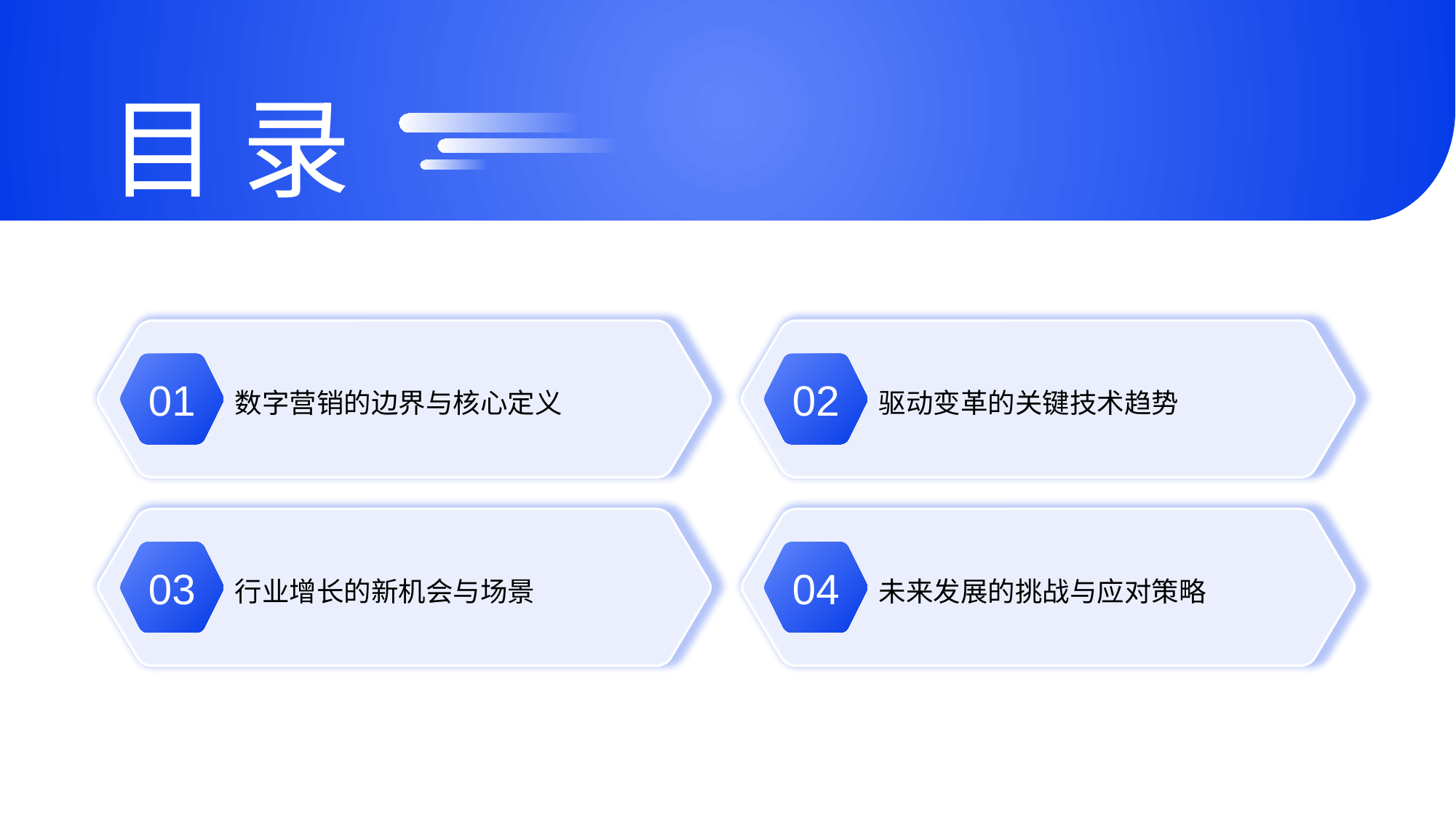

目 录

数字营销的边界与核心定义
驱动变革的关键技术趋势

01
02
行业增长的新机会与场景
未来发展的挑战与应对策略

03
04